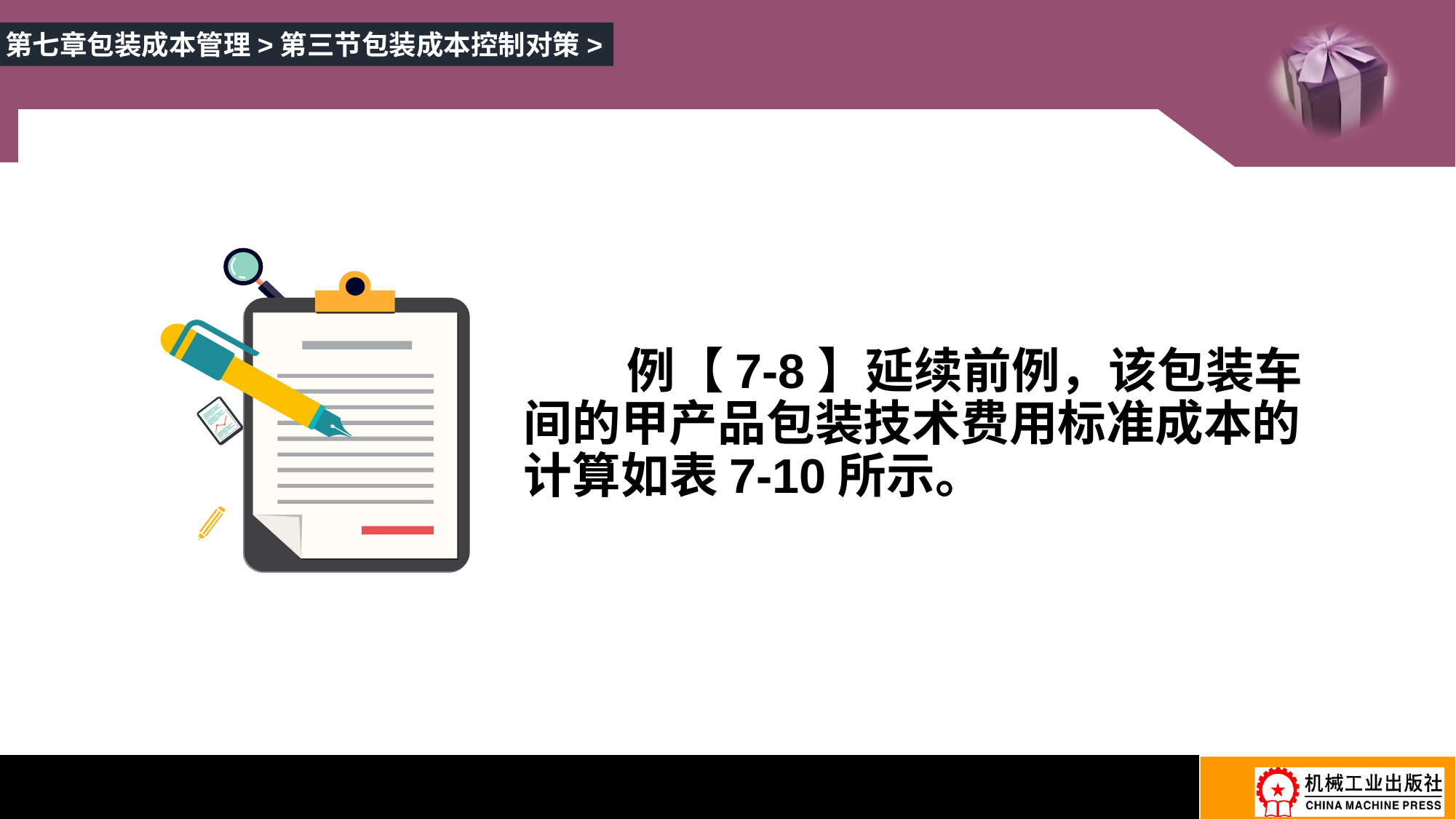

第七章包装成本管理>第三节包装成本控制对策>

例【7-8】延续前例，该包装车间的甲产品包装技术费用标准成本的计算如表7-10所示。